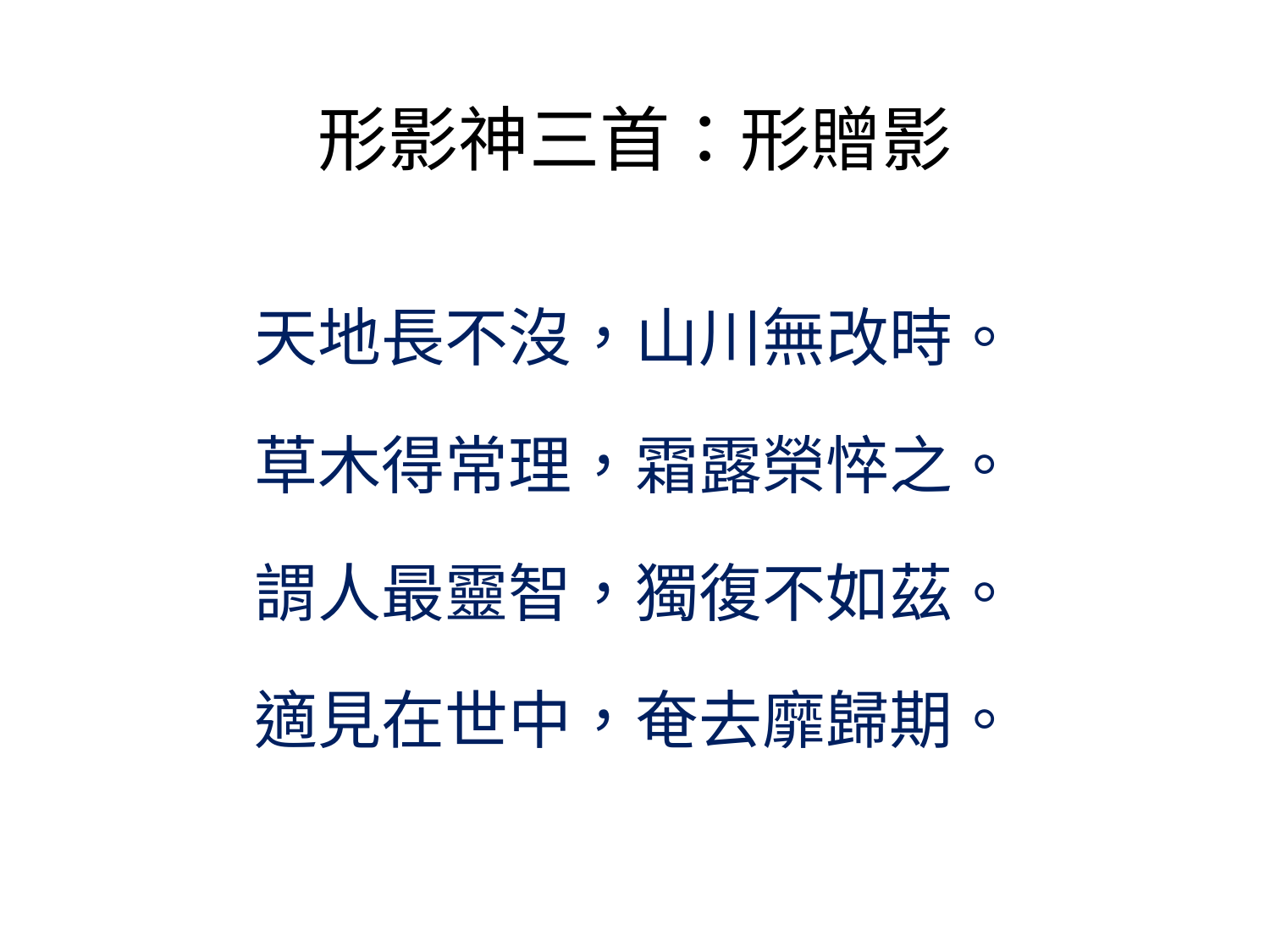

# 形影神三首：形贈影
天地長不沒，山川無改時。
草木得常理，霜露榮悴之。
謂人最靈智，獨復不如茲。
適見在世中，奄去靡歸期。